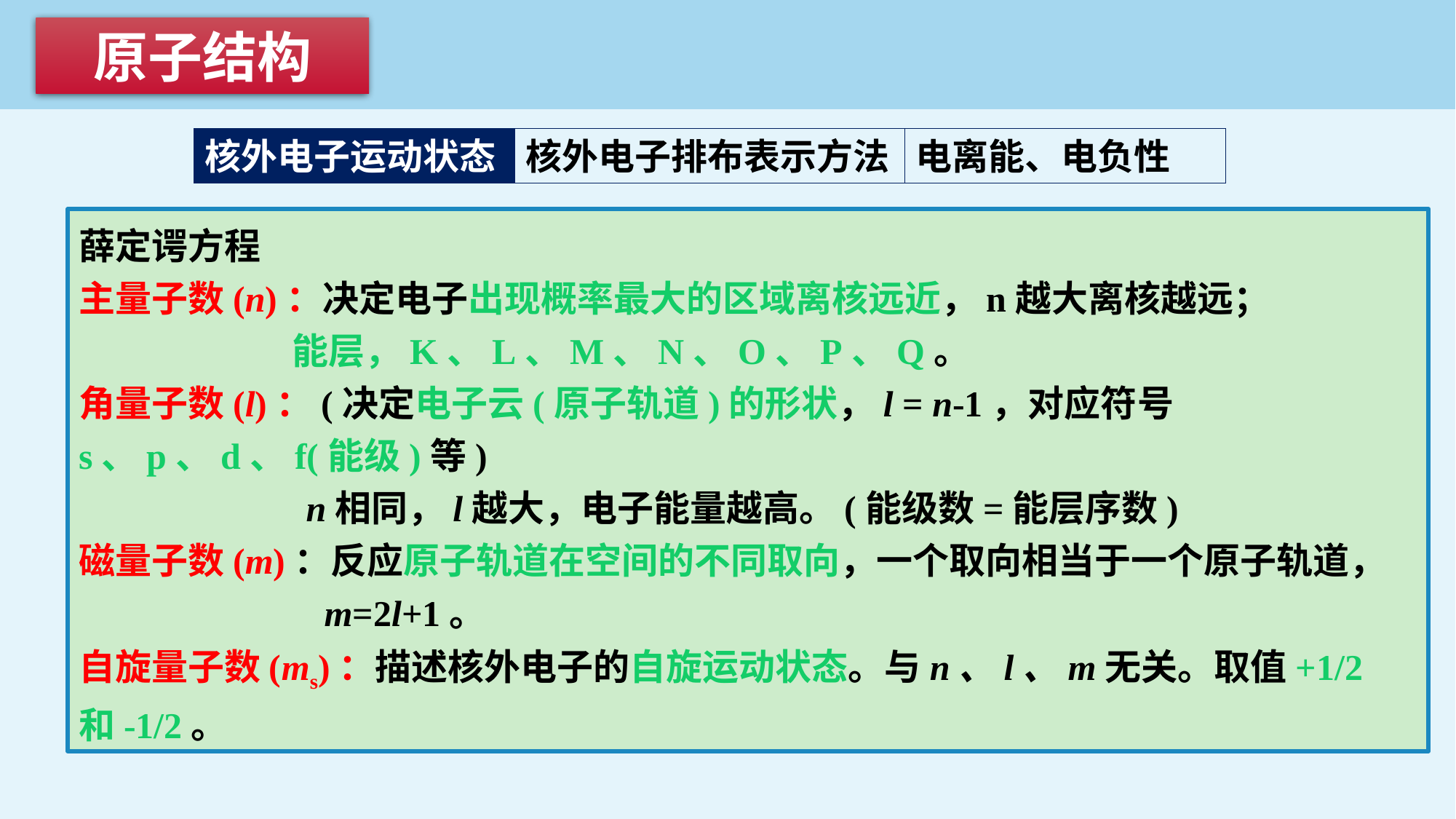

原子结构
核外电子运动状态
核外电子运动状态
核外电子排布表示方法
电离能、电负性
薛定谔方程
主量子数(n)：决定电子出现概率最大的区域离核远近，n越大离核越远；
                         能层，K、L、M、N、O、P、Q。
角量子数(l)：(决定电子云(原子轨道)的形状，l = n-1，对应符号s、p、d、f(能级)等)
                         n相同，l越大，电子能量越高。(能级数=能层序数)
磁量子数(m)：反应原子轨道在空间的不同取向，一个取向相当于一个原子轨道，
                           m=2l+1。
自旋量子数(ms)：描述核外电子的自旋运动状态。与n、l、m无关。取值+1/2和-1/2。